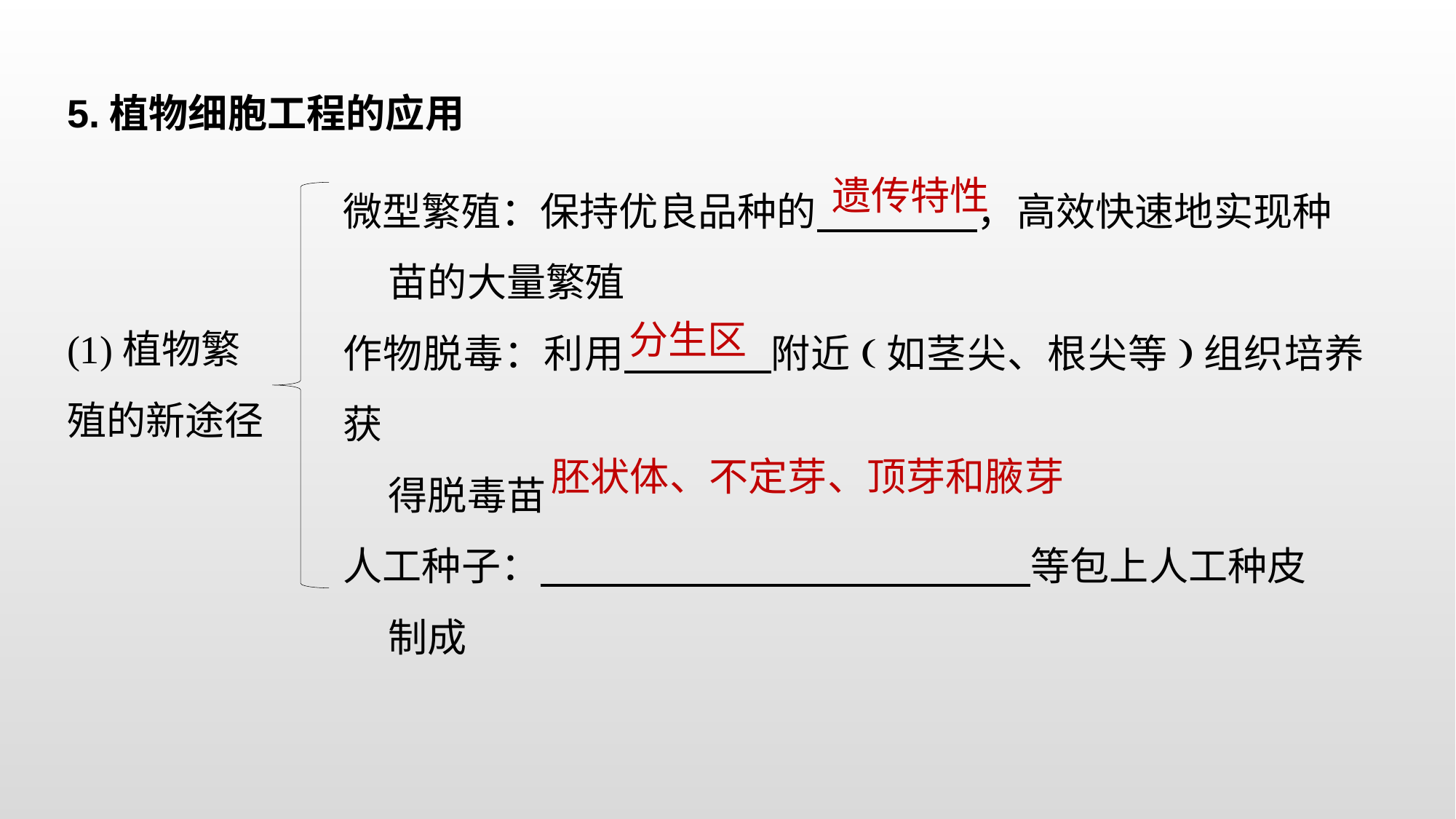

5.植物细胞工程的应用
微型繁殖：保持优良品种的                  ，高效快速地实现种
    苗的大量繁殖
作物脱毒：利用               附近(如茎尖、根尖等)组织培养获
    得脱毒苗
人工种子：                                                       等包上人工种皮
    制成
遗传特性

(1)植物繁殖的新途径
分生区
胚状体、不定芽、顶芽和腋芽